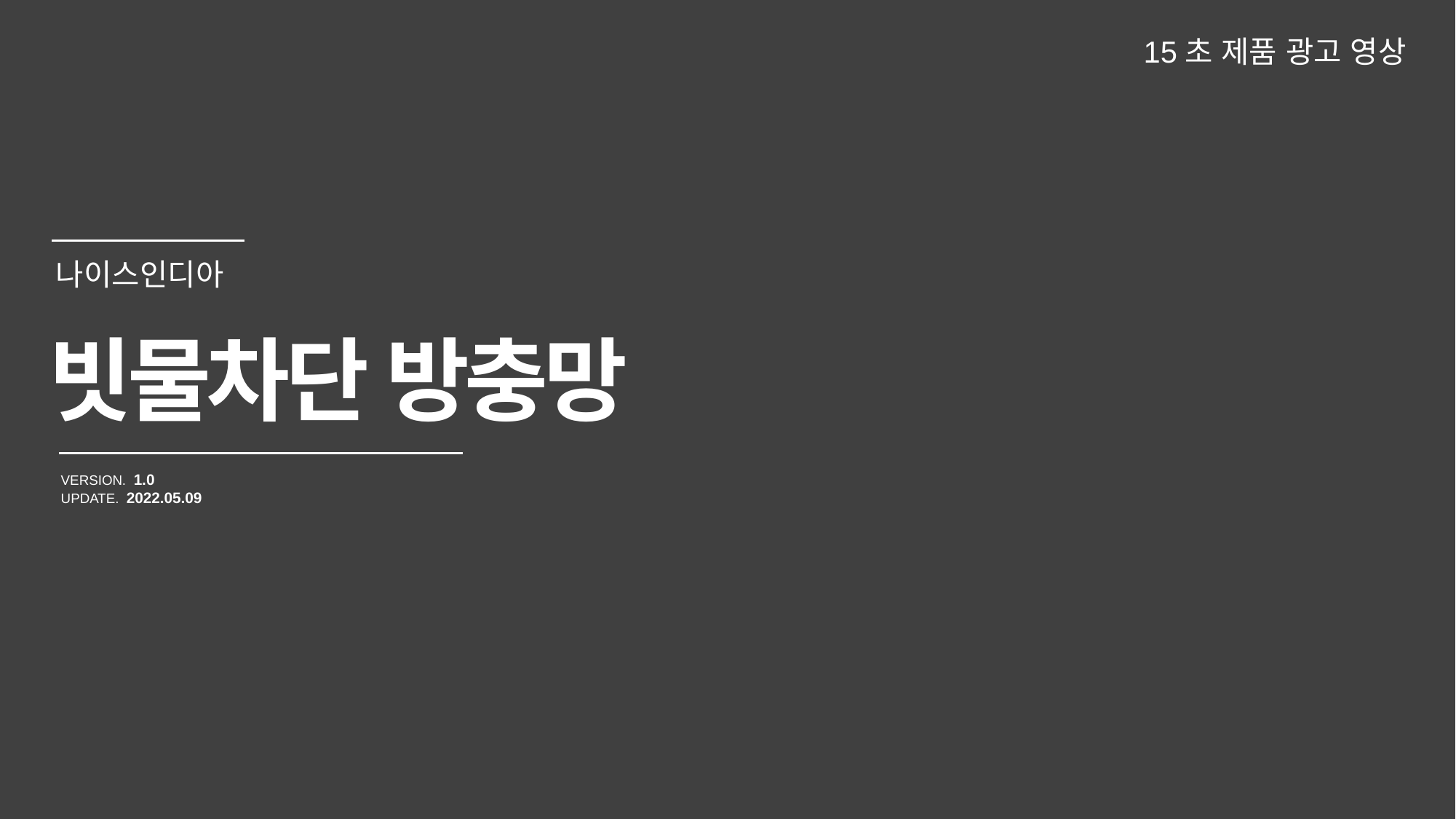

15초 제품 광고 영상
빗물차단 방충망
VERSION.  1.0
UPDATE.  2022.05.09

나이스인디아